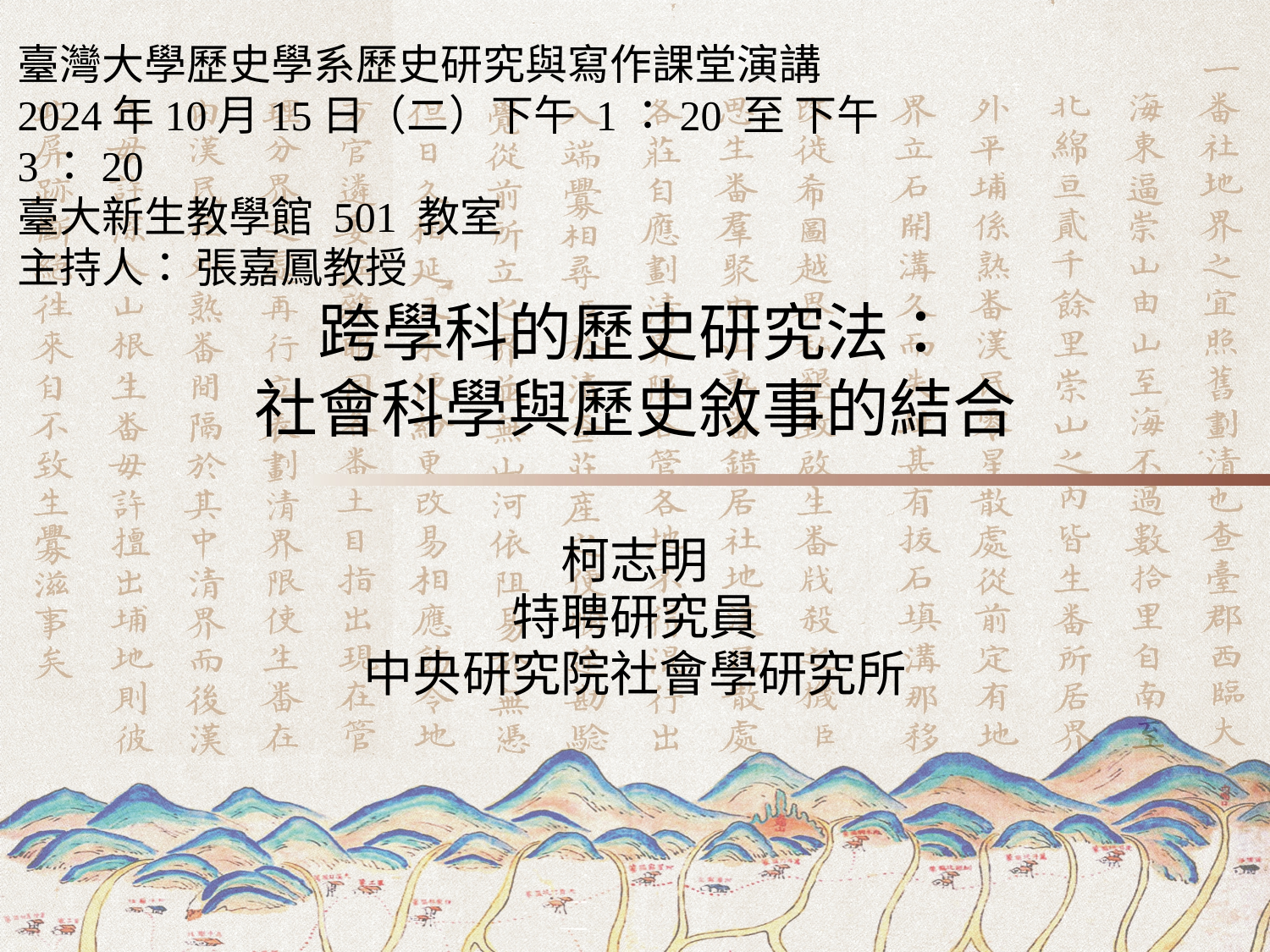

臺灣大學歷史學系歷史研究與寫作課堂演講
2024年10月15日（二）下午 1：20 至 下午 3：20
臺大新生教學館 501 教室
主持人： 張嘉鳳教授
跨學科的歷史研究法：
社會科學與歷史敘事的結合
柯志明
特聘研究員
中央研究院社會學研究所